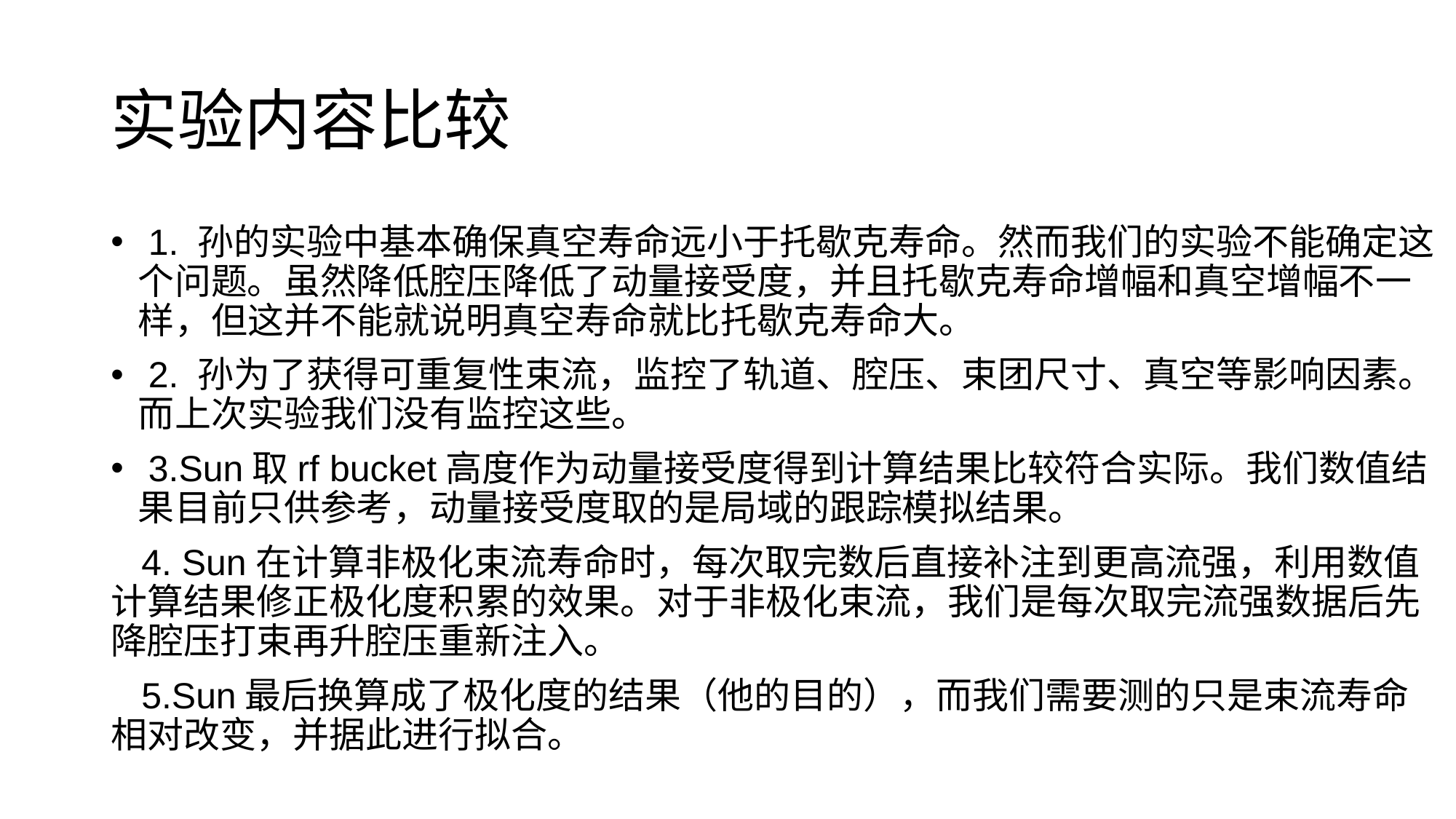

# 实验内容比较
 1. 孙的实验中基本确保真空寿命远小于托歇克寿命。然而我们的实验不能确定这个问题。虽然降低腔压降低了动量接受度，并且托歇克寿命增幅和真空增幅不一样，但这并不能就说明真空寿命就比托歇克寿命大。
 2. 孙为了获得可重复性束流，监控了轨道、腔压、束团尺寸、真空等影响因素。而上次实验我们没有监控这些。
 3.Sun取rf bucket高度作为动量接受度得到计算结果比较符合实际。我们数值结果目前只供参考，动量接受度取的是局域的跟踪模拟结果。
   4. Sun在计算非极化束流寿命时，每次取完数后直接补注到更高流强，利用数值计算结果修正极化度积累的效果。对于非极化束流，我们是每次取完流强数据后先降腔压打束再升腔压重新注入。
   5.Sun最后换算成了极化度的结果（他的目的），而我们需要测的只是束流寿命相对改变，并据此进行拟合。